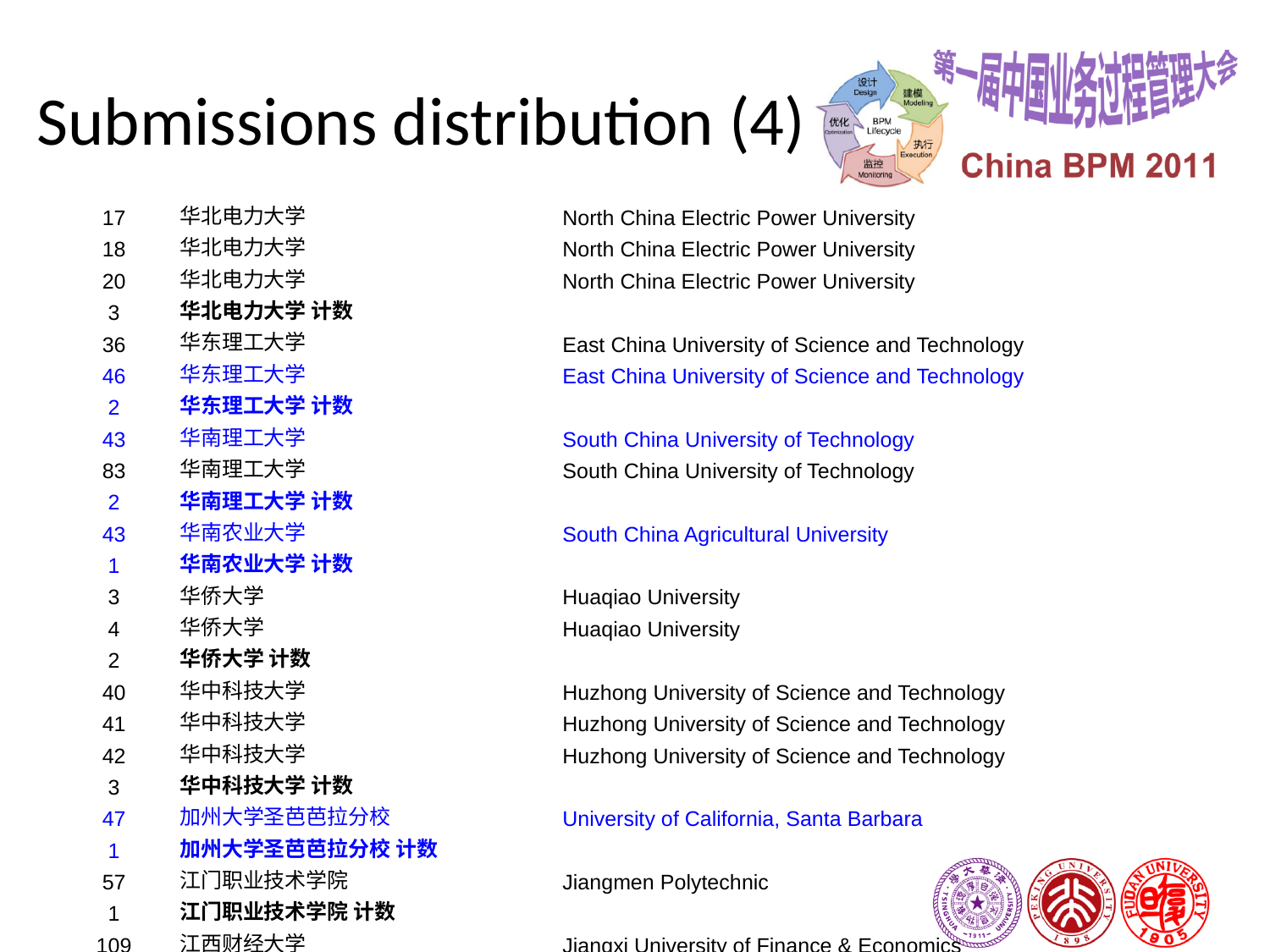

# Submissions distribution (4)
| 17 | 华北电力大学 | North China Electric Power University |
| --- | --- | --- |
| 18 | 华北电力大学 | North China Electric Power University |
| 20 | 华北电力大学 | North China Electric Power University |
| 3 | 华北电力大学 计数 |  |
| 36 | 华东理工大学 | East China University of Science and Technology |
| 46 | 华东理工大学 | East China University of Science and Technology |
| 2 | 华东理工大学 计数 |  |
| 43 | 华南理工大学 | South China University of Technology |
| 83 | 华南理工大学 | South China University of Technology |
| 2 | 华南理工大学 计数 |  |
| 43 | 华南农业大学 | South China Agricultural University |
| 1 | 华南农业大学 计数 |  |
| 3 | 华侨大学 | Huaqiao University |
| 4 | 华侨大学 | Huaqiao University |
| 2 | 华侨大学 计数 |  |
| 40 | 华中科技大学 | Huzhong University of Science and Technology |
| 41 | 华中科技大学 | Huzhong University of Science and Technology |
| 42 | 华中科技大学 | Huzhong University of Science and Technology |
| 3 | 华中科技大学 计数 |  |
| 47 | 加州大学圣芭芭拉分校 | University of California, Santa Barbara |
| 1 | 加州大学圣芭芭拉分校 计数 |  |
| 57 | 江门职业技术学院 | Jiangmen Polytechnic |
| 1 | 江门职业技术学院 计数 |  |
| 109 | 江西财经大学 | Jiangxi University of Finance & Economics |
| 110 | 江西财经大学 | Jiangxi University of Finance & Economics |
| 2 | 江西财经大学 计数 |  |